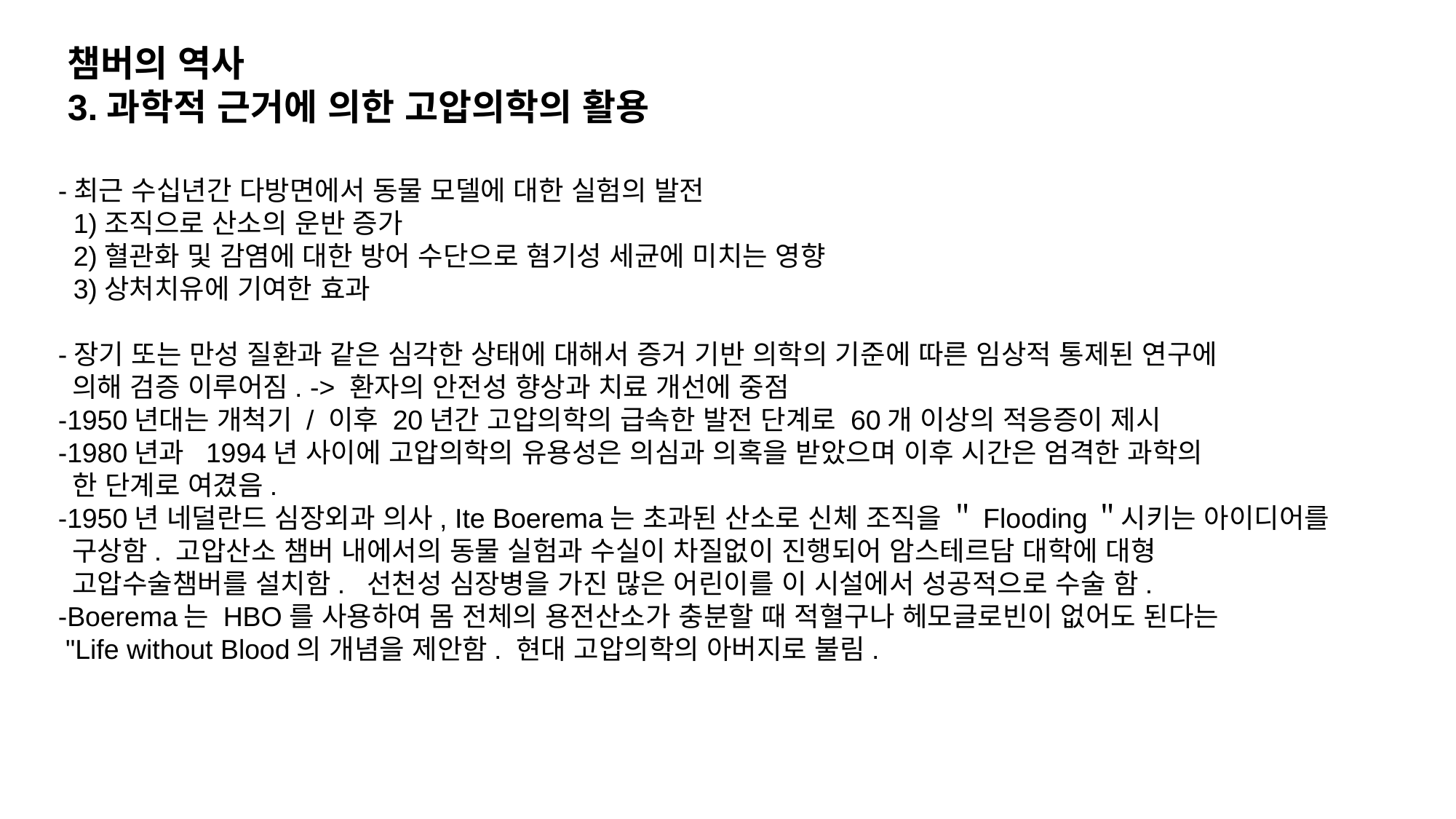

챔버의 역사
3.과학적 근거에 의한 고압의학의 활용
-최근 수십년간 다방면에서 동물 모델에 대한 실험의 발전
  1)조직으로 산소의 운반 증가
  2)혈관화 및 감염에 대한 방어 수단으로 혐기성 세균에 미치는 영향
  3)상처치유에 기여한 효과

-장기 또는 만성 질환과 같은 심각한 상태에 대해서 증거 기반 의학의 기준에 따른 임상적 통제된 연구에
 의해 검증 이루어짐. -> 환자의 안전성 향상과 치료 개선에 중점
-1950년대는 개척기 / 이후 20년간 고압의학의 급속한 발전 단계로 60개 이상의 적응증이 제시
-1980년과  1994년 사이에 고압의학의 유용성은 의심과 의혹을 받았으며 이후 시간은 엄격한 과학의
 한 단계로 여겼음.
-1950년 네덜란드 심장외과 의사, Ite Boerema는 초과된 산소로 신체 조직을 ＂Flooding＂시키는 아이디어를
 구상함. 고압산소 챔버 내에서의 동물 실험과 수실이 차질없이 진행되어 암스테르담 대학에 대형
 고압수술챔버를 설치함.  선천성 심장병을 가진 많은 어린이를 이 시설에서 성공적으로 수술 함.
-Boerema는 HBO를 사용하여 몸 전체의 용전산소가 충분할 때 적혈구나 헤모글로빈이 없어도 된다는
 "Life without Blood의 개념을 제안함. 현대 고압의학의 아버지로 불림.